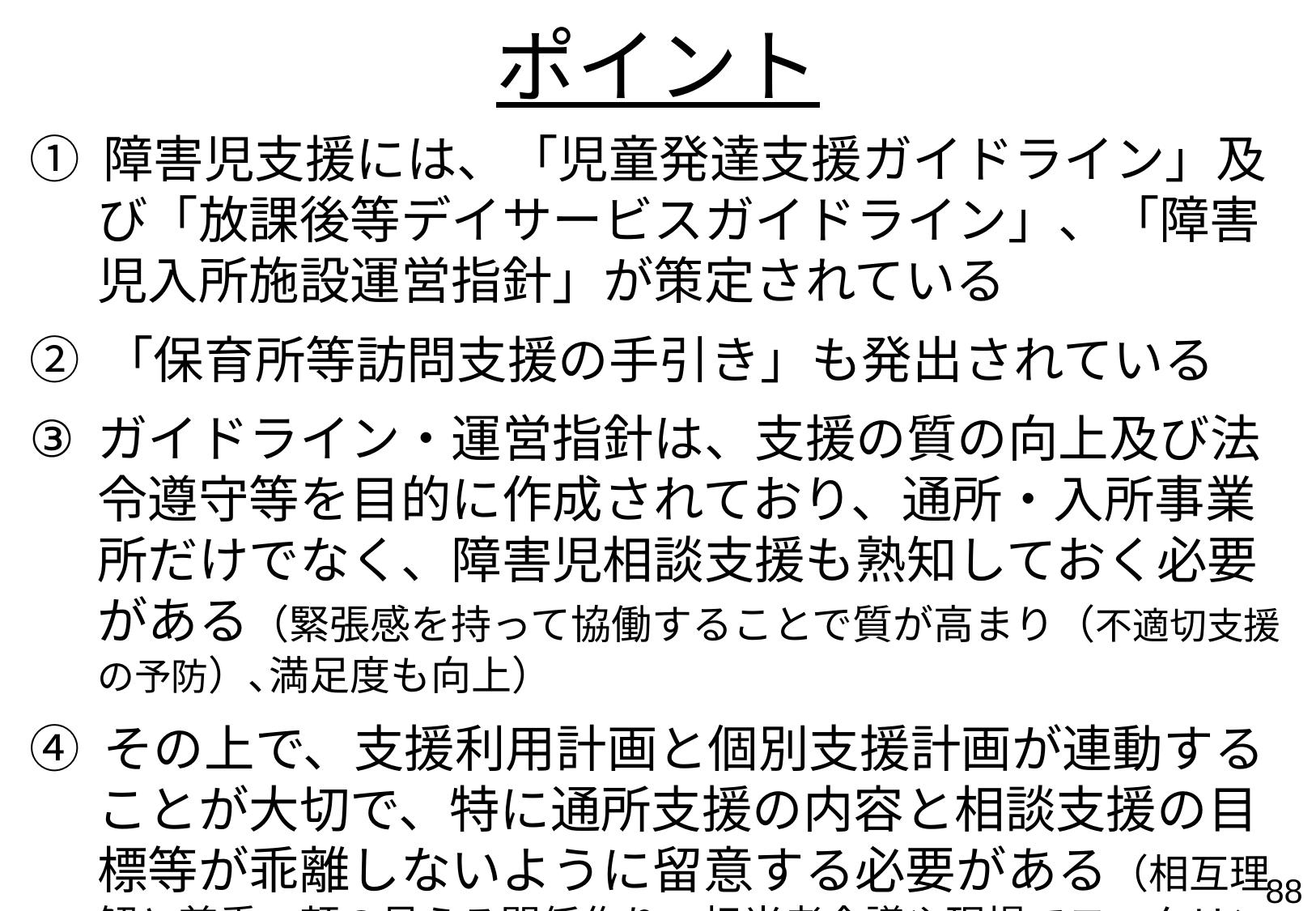

# ポイント
① 障害児支援には、「児童発達支援ガイドライン」及び「放課後等デイサービスガイドライン」、「障害児入所施設運営指針」が策定されている
② 「保育所等訪問支援の手引き」も発出されている
ガイドライン・運営指針は、支援の質の向上及び法令遵守等を目的に作成されており、通所・入所事業所だけでなく、障害児相談支援も熟知しておく必要がある（緊張感を持って協働することで質が高まり（不適切支援の予防）､満足度も向上）
④ その上で、支援利用計画と個別支援計画が連動することが大切で、特に通所支援の内容と相談支援の目標等が乖離しないように留意する必要がある（相互理解と尊重、顔の見える関係作り：担当者会議や現場でモニタリング、日々の連携）
88